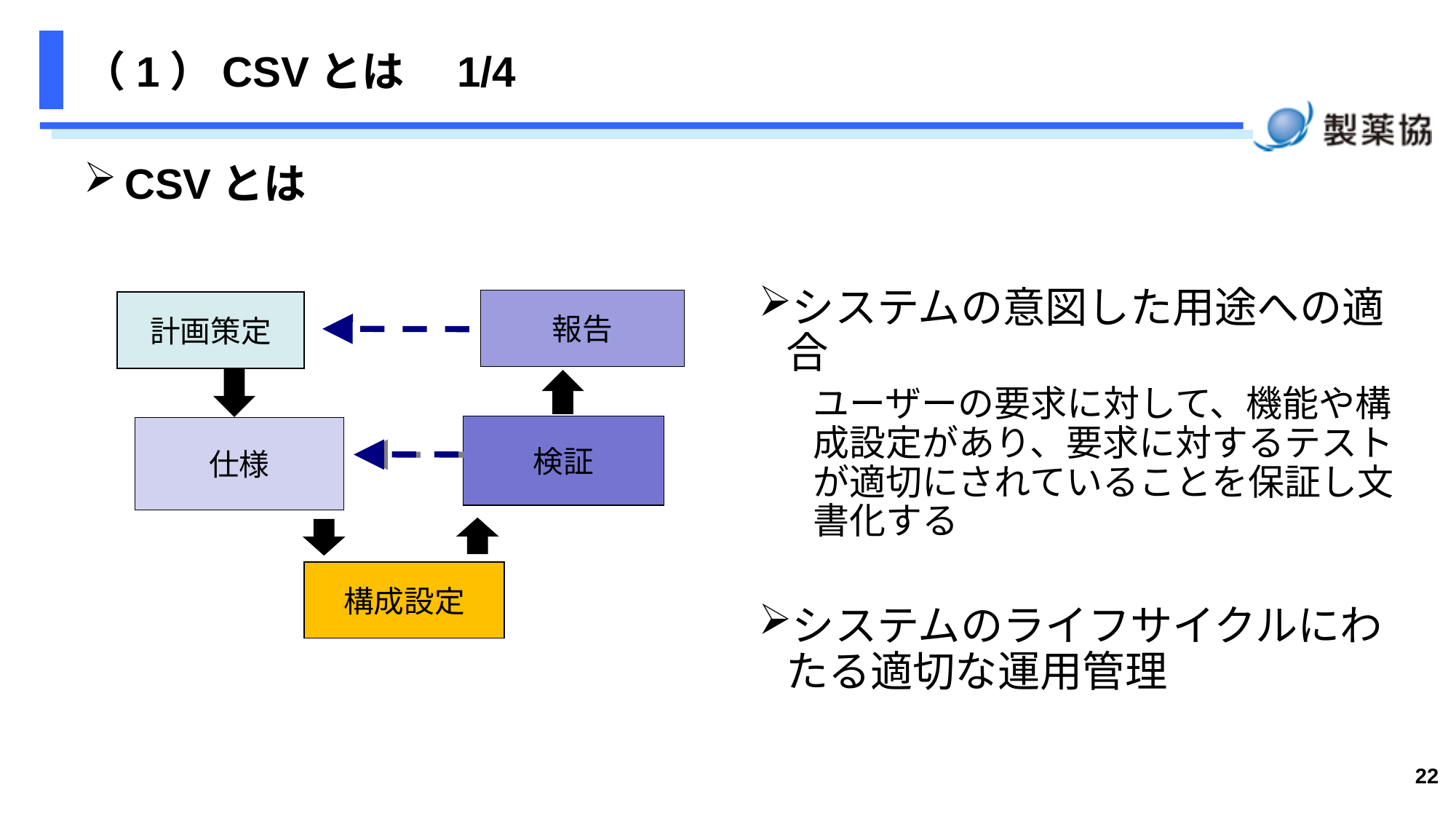

# （1）CSVとは　1/4
CSVとは
システムの意図した用途への適合
ユーザーの要求に対して、機能や構成設定があり、要求に対するテストが適切にされていることを保証し文書化する

システムのライフサイクルにわたる適切な運用管理

報告
計画策定

検証
仕様

構成設定
22